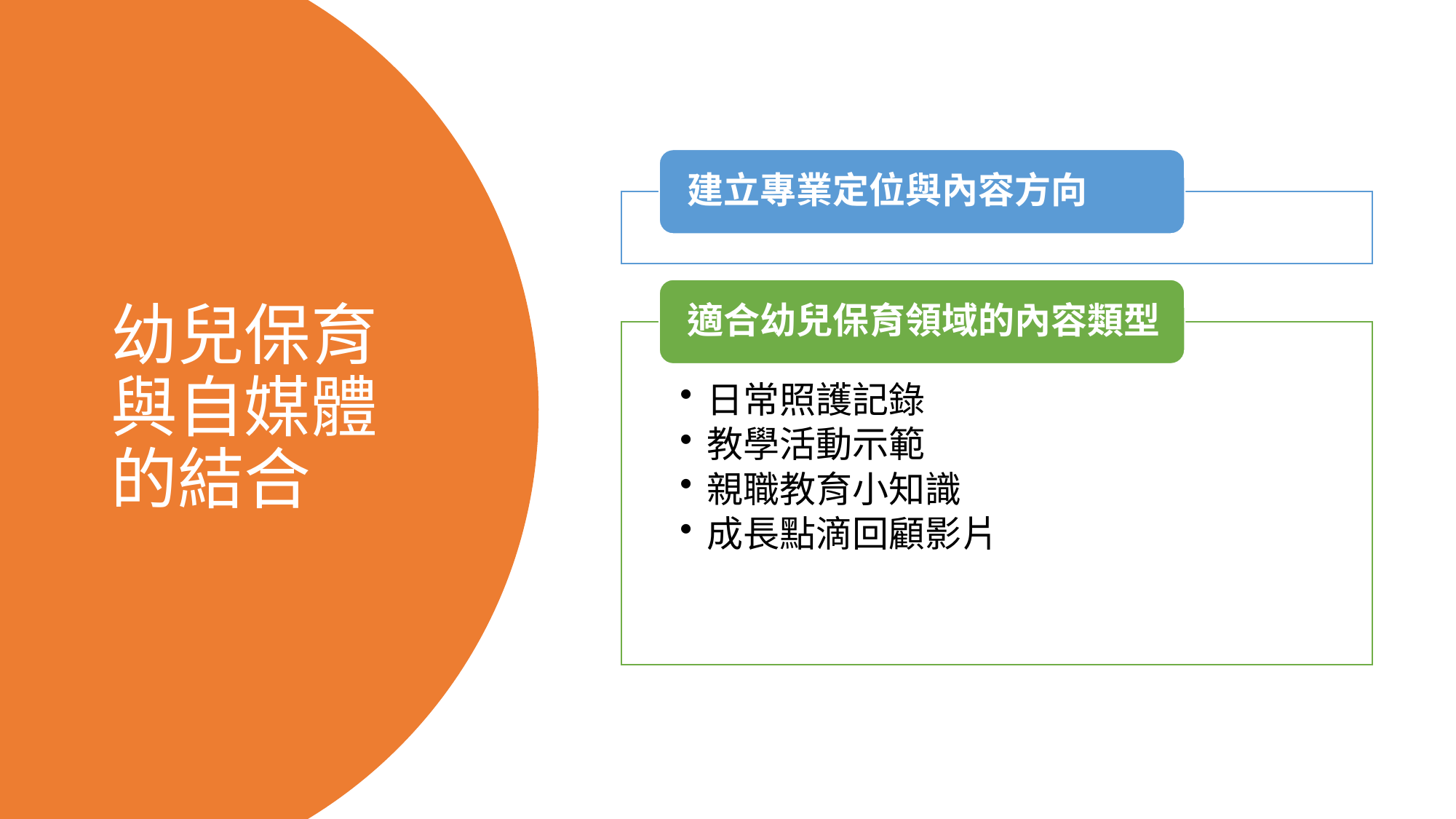

建立專業定位與內容方向
日常照護記錄
教學活動示範
親職教育小知識
成長點滴回顧影片
適合幼兒保育領域的內容類型
# 幼兒保育與自媒體的結合